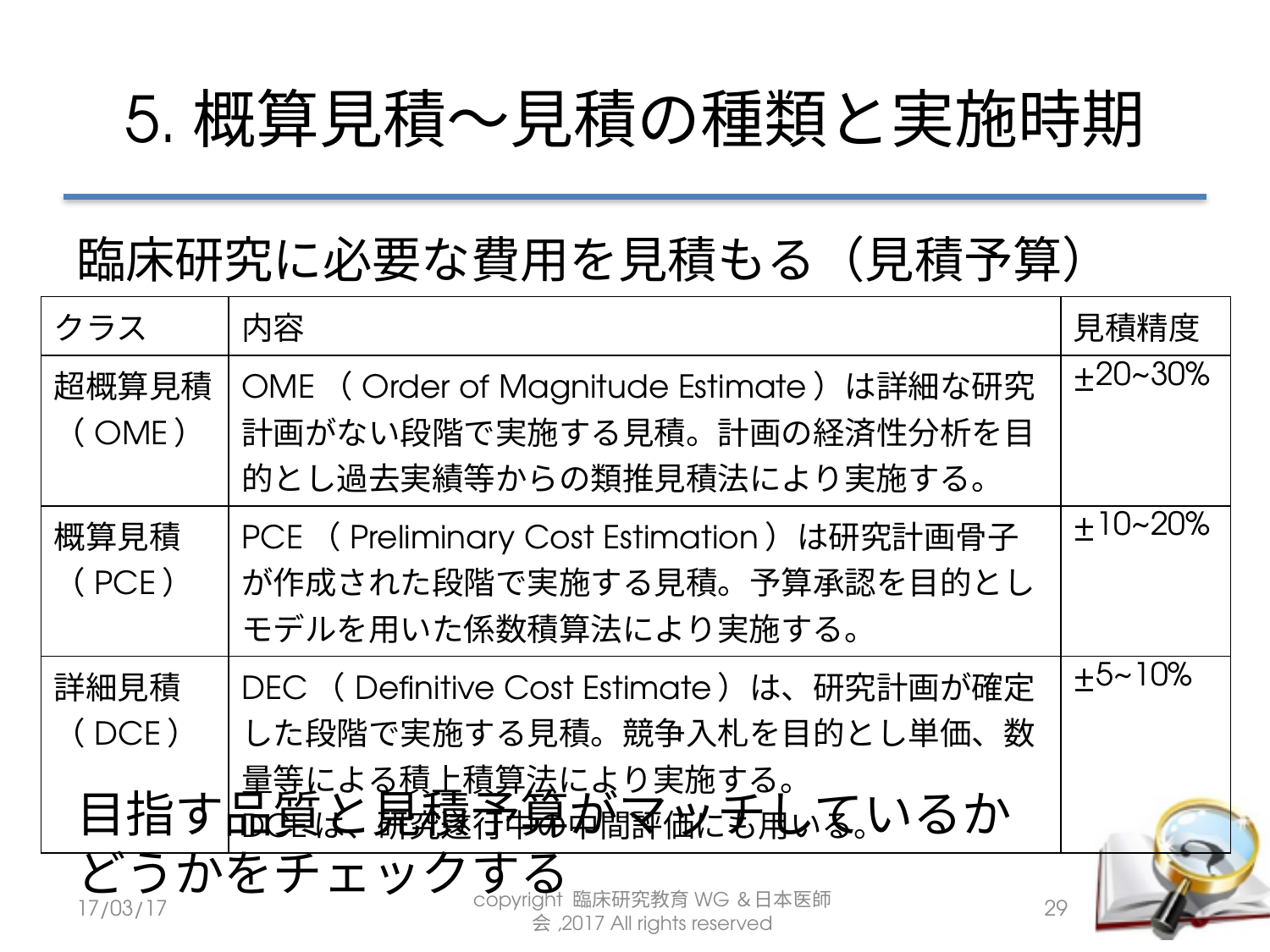

# 5.概算見積〜見積の種類と実施時期
臨床研究に必要な費用を見積もる（見積予算）
| クラス | 内容 | 見積精度 |
| --- | --- | --- |
| 超概算見積（OME） | OME（Order of Magnitude Estimate）は詳細な研究計画がない段階で実施する見積。計画の経済性分析を目的とし過去実績等からの類推見積法により実施する。 | ±20~30% |
| 概算見積（PCE） | PCE（Preliminary Cost Estimation）は研究計画骨子が作成された段階で実施する見積。予算承認を目的としモデルを用いた係数積算法により実施する。 | ±10~20% |
| 詳細見積 （DCE） | DEC（Definitive Cost Estimate）は、研究計画が確定した段階で実施する見積。競争入札を目的とし単価、数量等による積上積算法により実施する。 DCEは、研究遂行中の中間評価にも用いる。 | ±5~10% |
目指す品質と見積予算がマッチしているかどうかをチェックする
17/03/17
copyright 臨床研究教育WG＆日本医師会,2017 All rights reserved
29